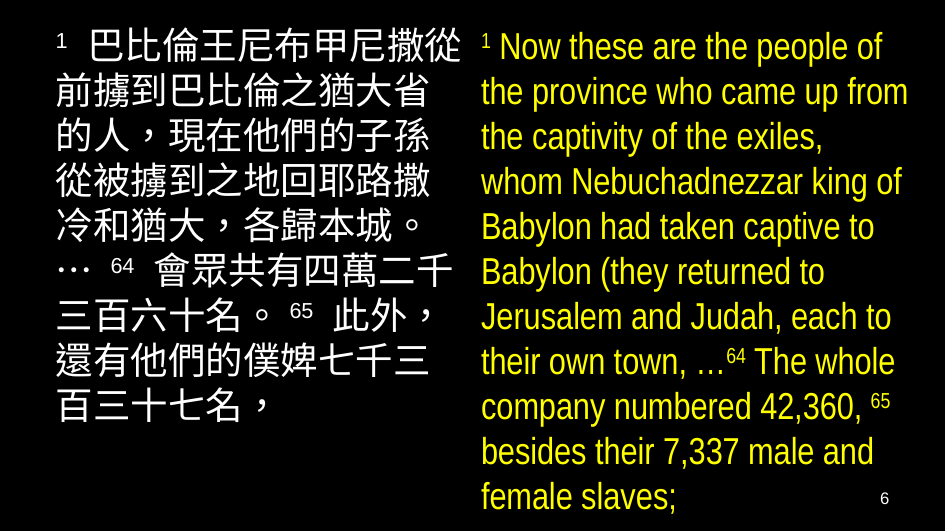

1 巴比倫王尼布甲尼撒從前擄到巴比倫之猶大省的人，現在他們的子孫從被擄到之地回耶路撒冷和猶大，各歸本城。… 64 會眾共有四萬二千三百六十名。65 此外，還有他們的僕婢七千三百三十七名，
1 Now these are the people of the province who came up from the captivity of the exiles, whom Nebuchadnezzar king of Babylon had taken captive to Babylon (they returned to Jerusalem and Judah, each to their own town, …64 The whole company numbered 42,360, 65 besides their 7,337 male and female slaves;
6